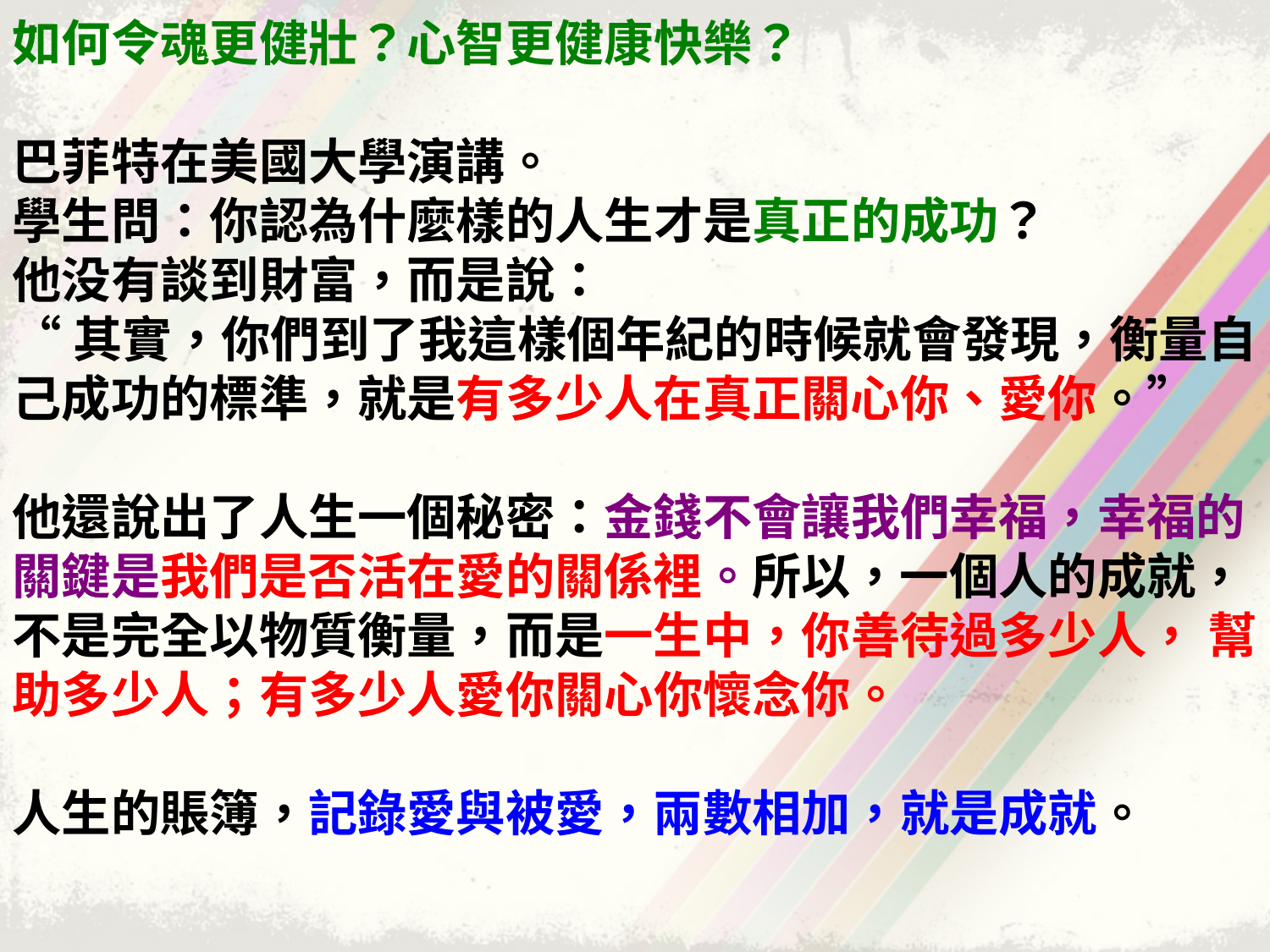

如何令魂更健壯？心智更健康快樂？

巴菲特在美國大學演講。
學生問：你認為什麼樣的人生才是真正的成功？
他没有談到財富，而是說：
“其實，你們到了我這樣個年紀的時候就會發現，衡量自己成功的標準，就是有多少人在真正關心你、愛你。”

他還說出了人生一個秘密：金錢不會讓我們幸福，幸福的關鍵是我們是否活在愛的關係裡。所以，一個人的成就，不是完全以物質衡量，而是一生中，你善待過多少人， 幫助多少人；有多少人愛你關心你懷念你。

人生的賬簿，記錄愛與被愛，兩數相加，就是成就。